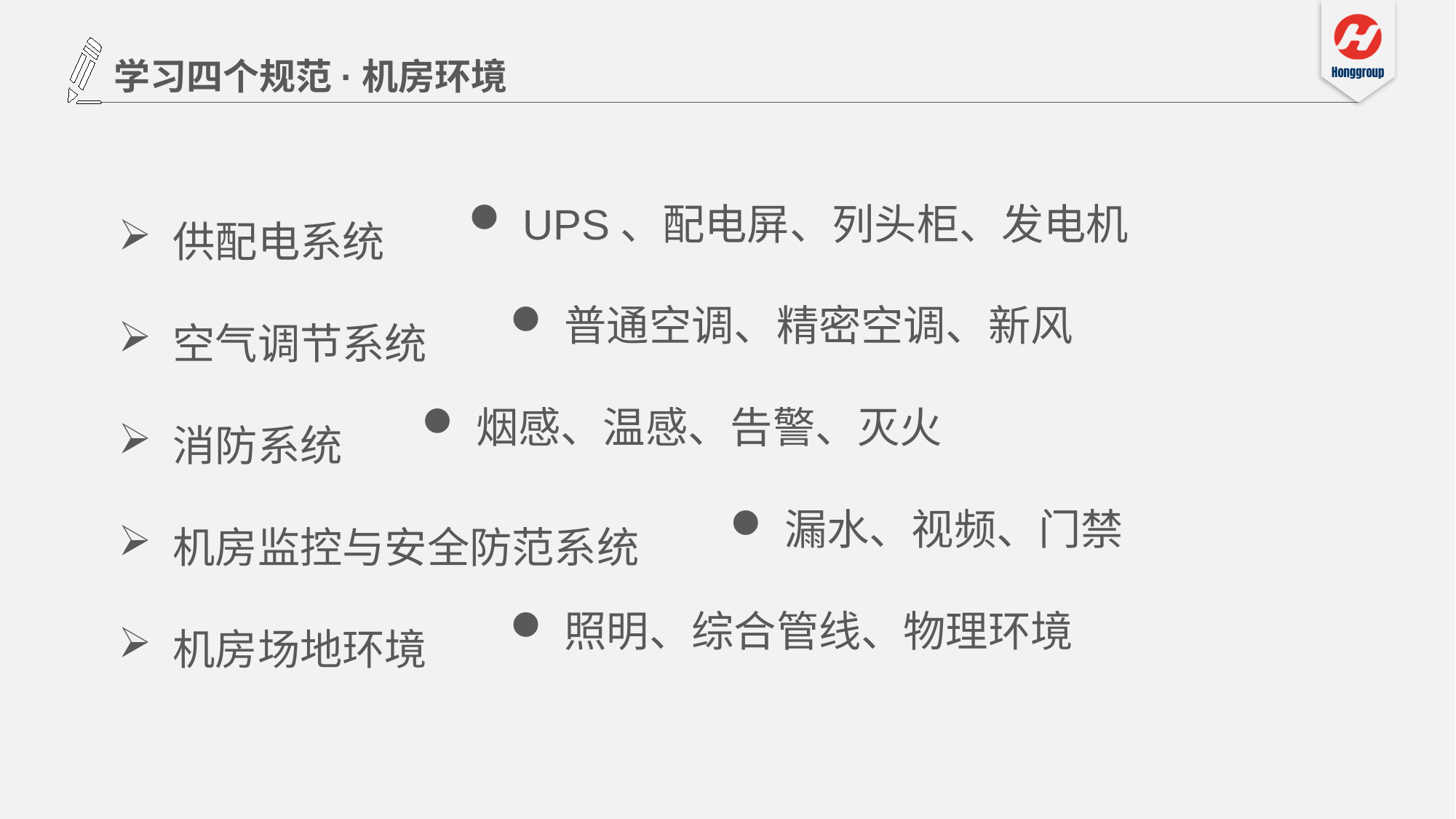

学习四个规范·机房环境
供配电系统
空气调节系统
消防系统
机房监控与安全防范系统
机房场地环境
UPS、配电屏、列头柜、发电机
普通空调、精密空调、新风
烟感、温感、告警、灭火
漏水、视频、门禁
照明、综合管线、物理环境